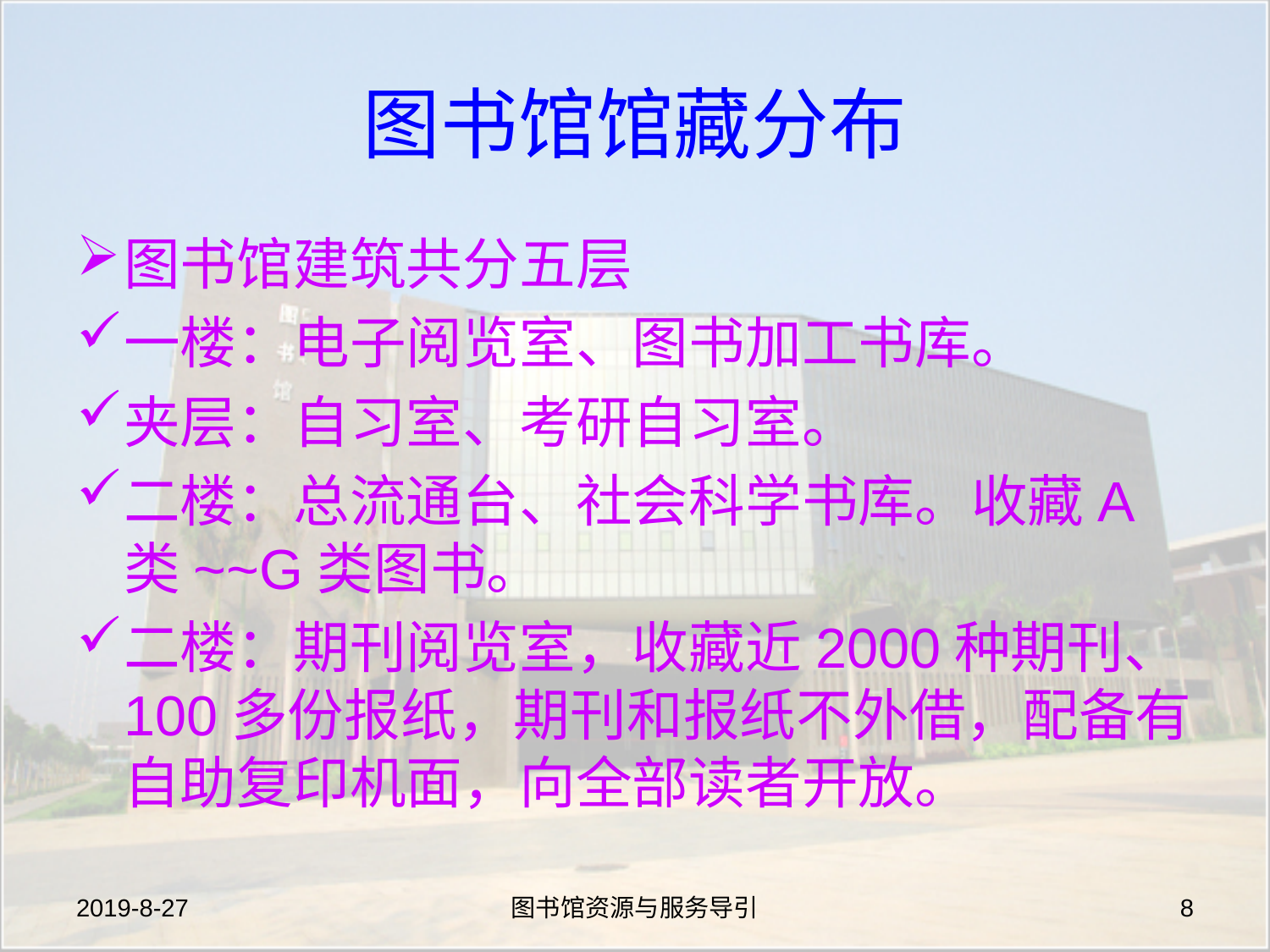

# 图书馆馆藏分布
图书馆建筑共分五层
一楼：电子阅览室、图书加工书库。
夹层：自习室、考研自习室。
二楼：总流通台、社会科学书库。收藏A类~~G类图书。
二楼：期刊阅览室，收藏近2000种期刊、100多份报纸，期刊和报纸不外借，配备有自助复印机面，向全部读者开放。
2019-8-27
图书馆资源与服务导引
8